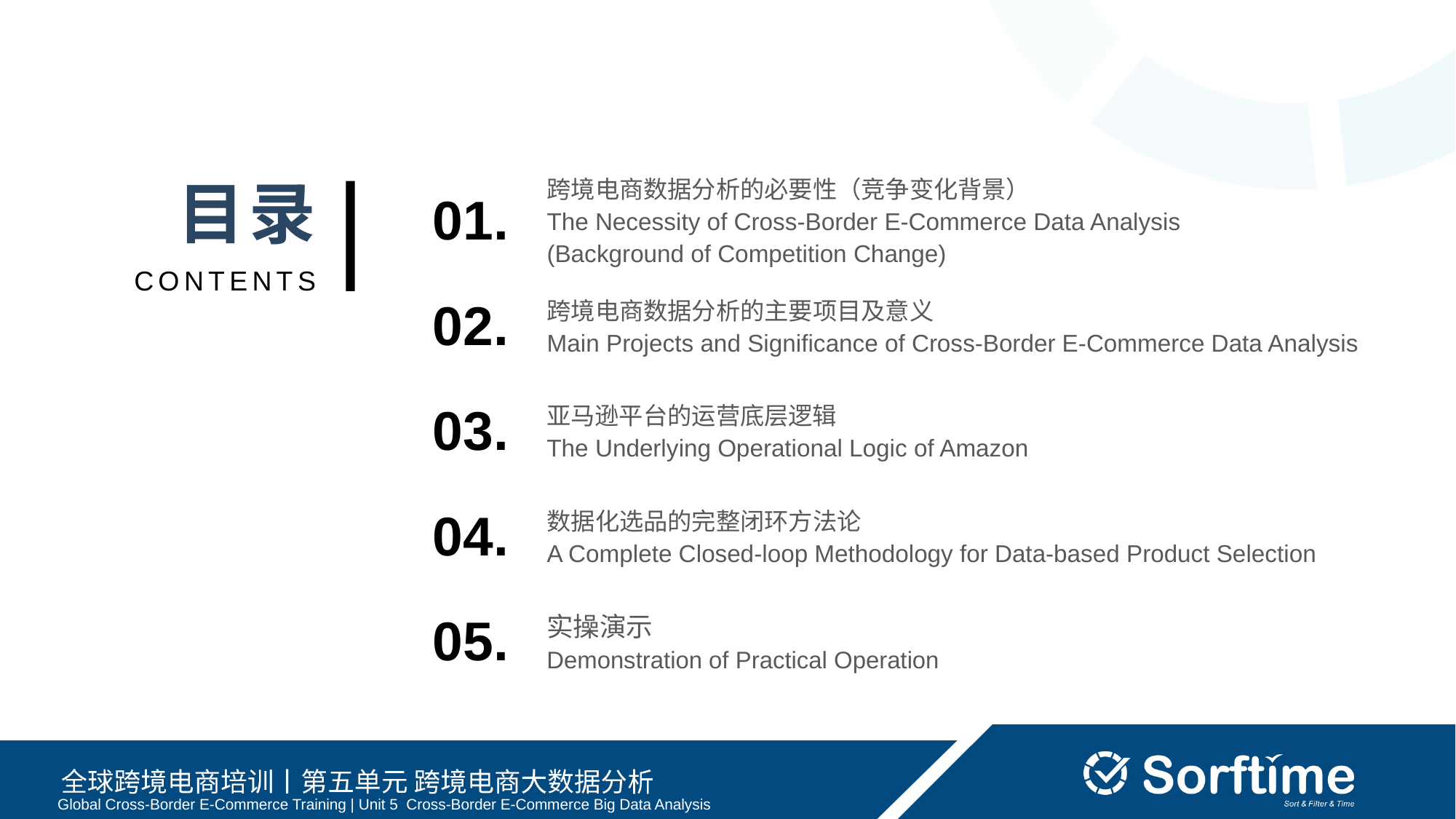

目录
跨境电商数据分析的必要性（竞争变化背景）
The Necessity of Cross-Border E-Commerce Data Analysis
(Background of Competition Change)
01.

CONTENTS
跨境电商数据分析的主要项目及意义
Main Projects and Significance of Cross-Border E-Commerce Data Analysis
02.
03.
亚⻢逊平台的运营底层逻辑
The Underlying Operational Logic of Amazon
数据化选品的完整闭环方法论
A Complete Closed-loop Methodology for Data-based Product Selection
04.
05.
实操演示
Demonstration of Practical Operation
Global Cross-Border E-Commerce Training | Unit 5  Cross-Border E-Commerce Big Data Analysis